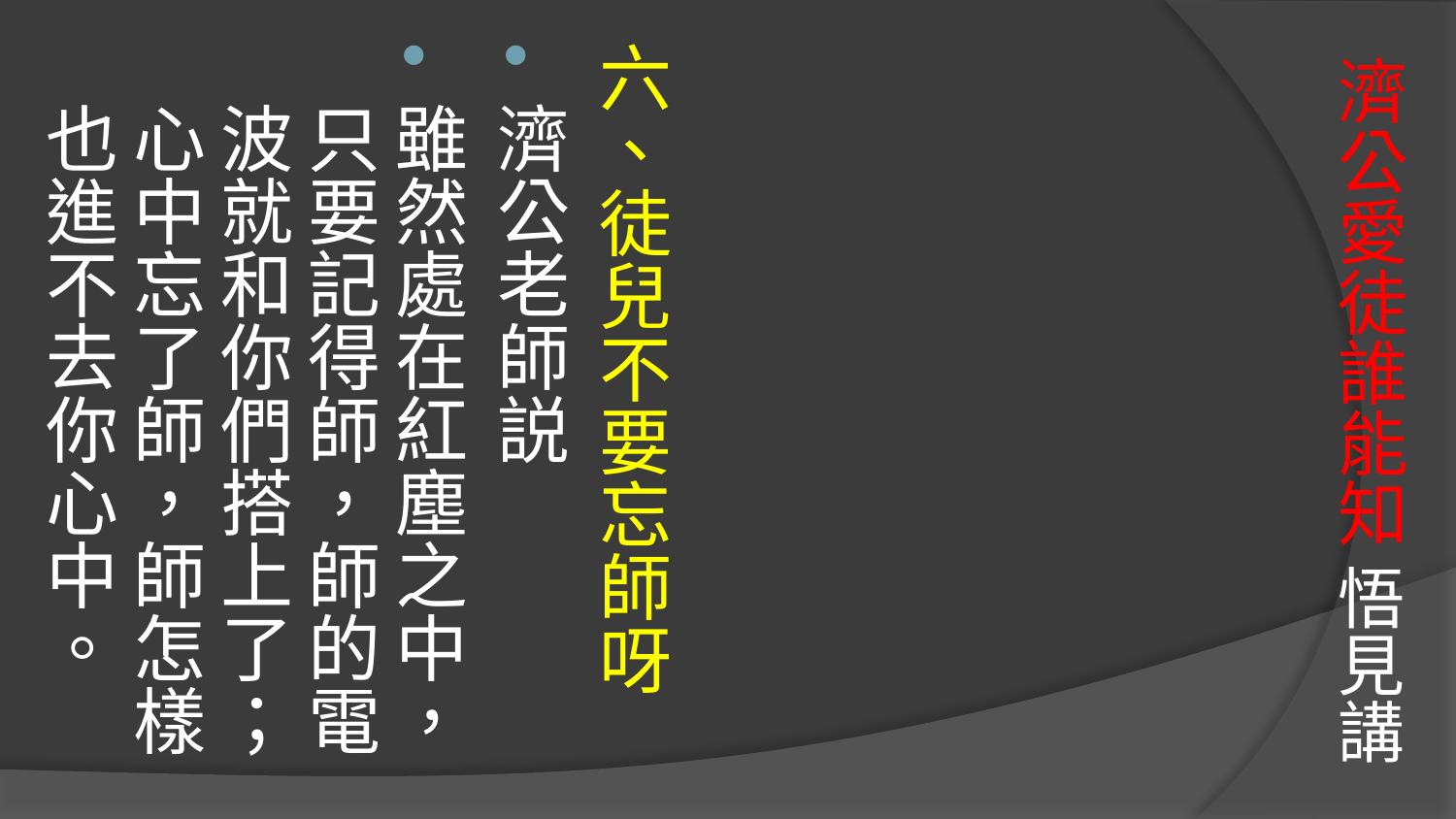

六、徒兒不要忘師呀
濟公老師説
雖然處在紅塵之中，只要記得師，師的電波就和你們搭上了；心中忘了師，師怎樣也進不去你心中。
# 濟公愛徒誰能知 悟見講